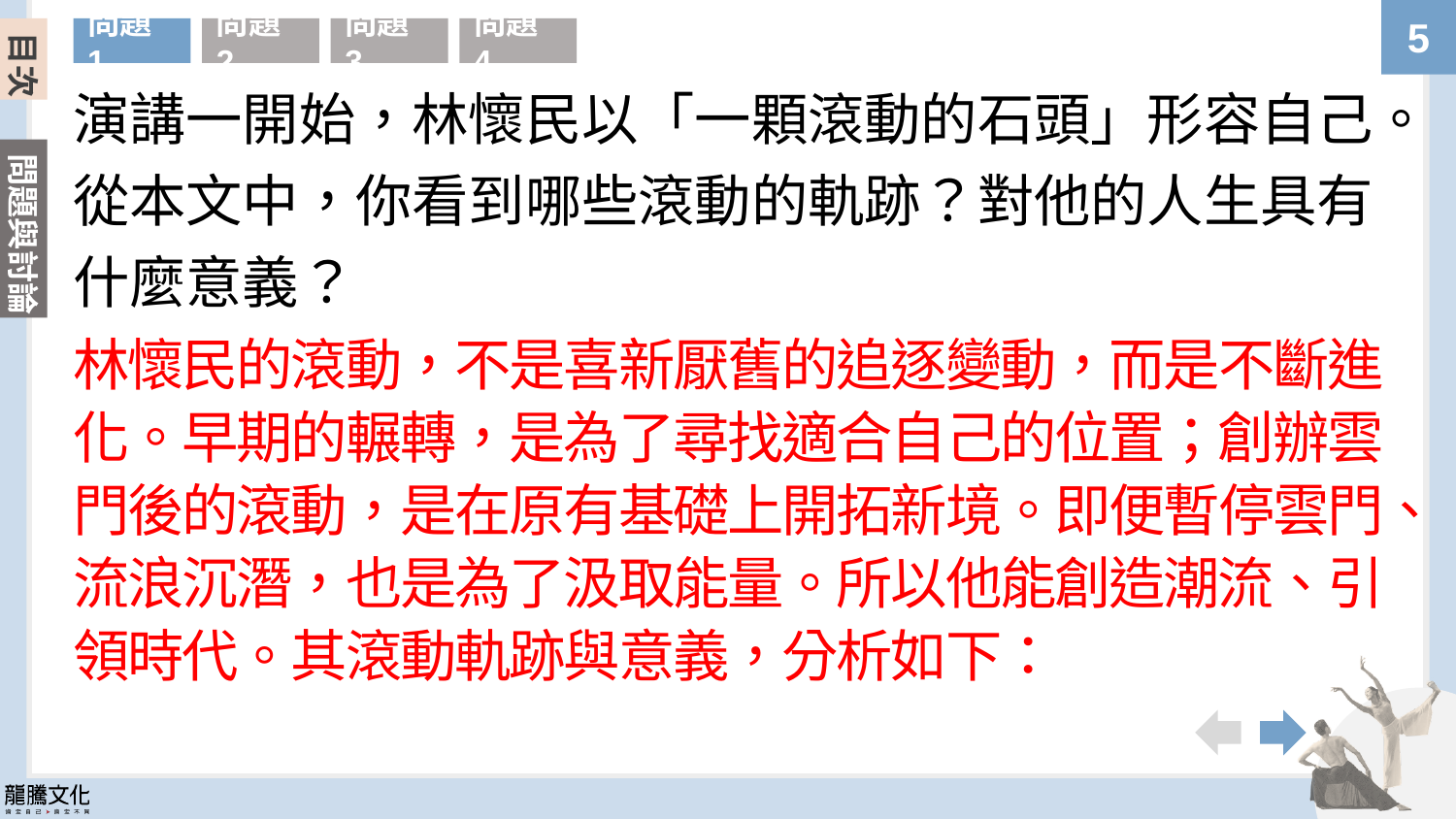

目次
問題1
問題2
問題3
問題4
演講一開始，林懷民以「一顆滾動的石頭」形容自己。從本文中，你看到哪些滾動的軌跡？對他的人生具有什麼意義？
林懷民的滾動，不是喜新厭舊的追逐變動，而是不斷進化。早期的輾轉，是為了尋找適合自己的位置；創辦雲門後的滾動，是在原有基礎上開拓新境。即便暫停雲門、流浪沉潛，也是為了汲取能量。所以他能創造潮流、引領時代。其滾動軌跡與意義，分析如下：